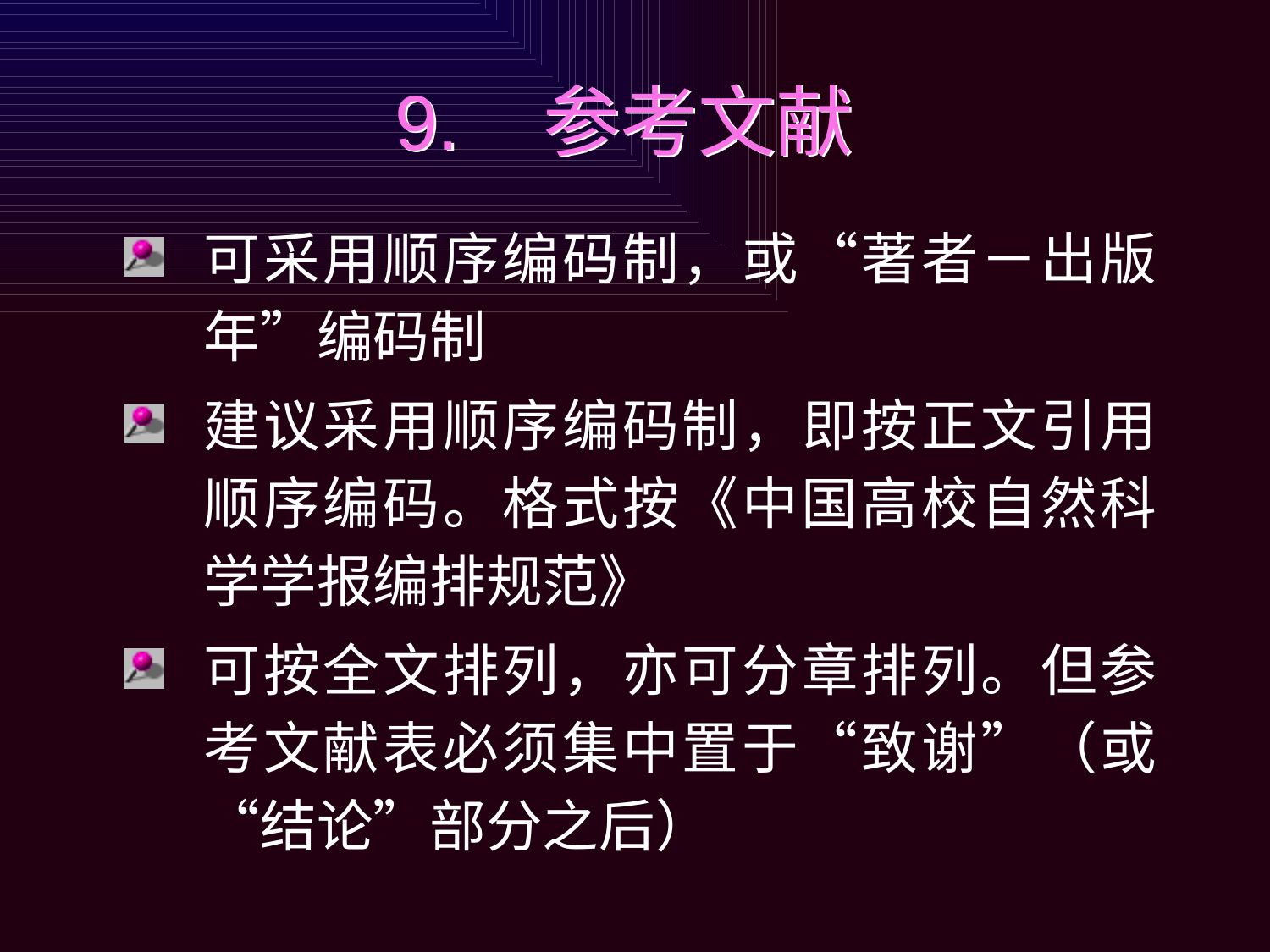

# 9.   参考文献
可采用顺序编码制，或“著者－出版年”编码制
建议采用顺序编码制，即按正文引用顺序编码。格式按《中国高校自然科学学报编排规范》
可按全文排列，亦可分章排列。但参考文献表必须集中置于“致谢”（或“结论”部分之后）